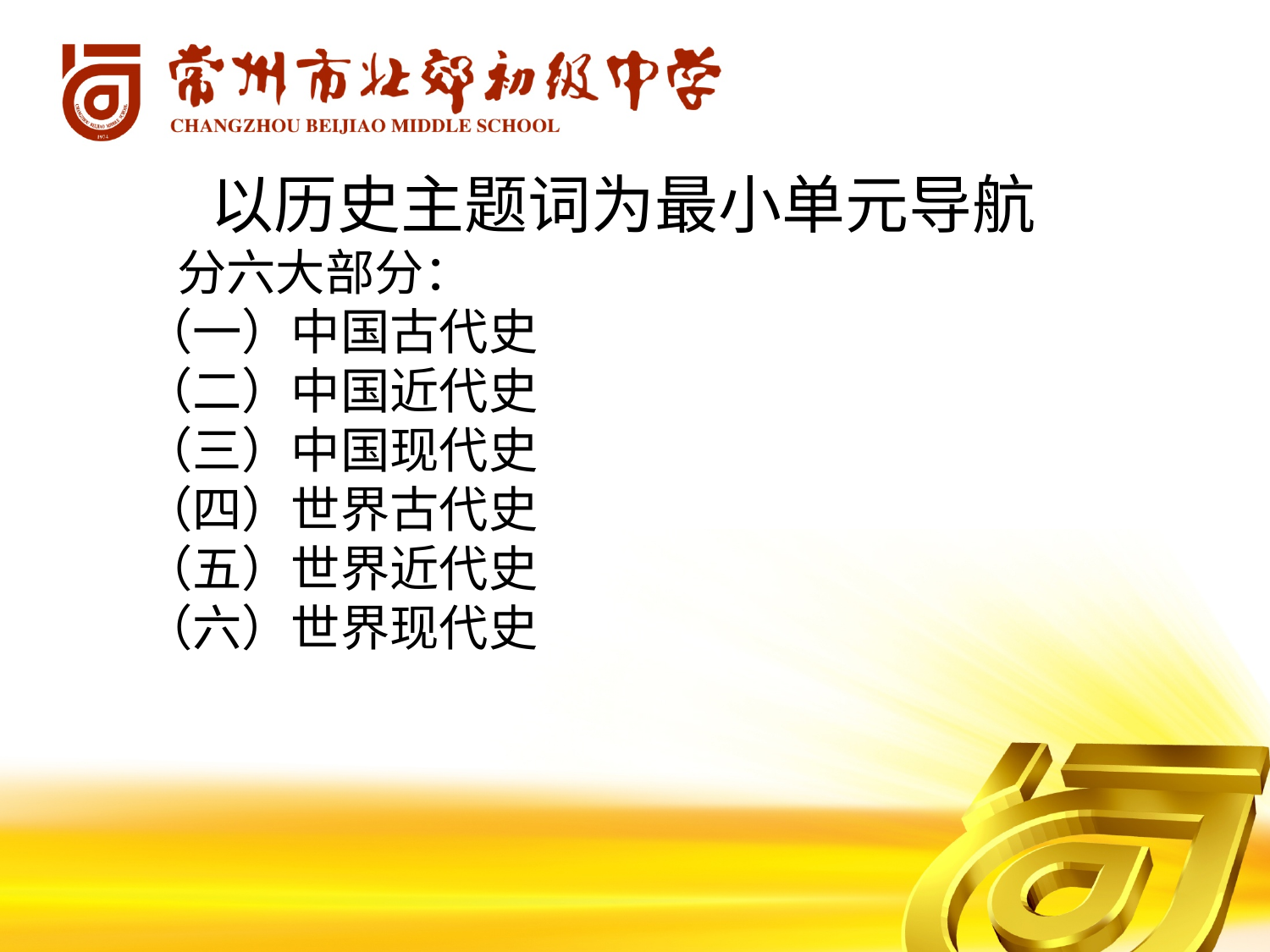

以历史主题词为最小单元导航
  分六大部分：
（一）中国古代史
（二）中国近代史
（三）中国现代史
（四）世界古代史
（五）世界近代史
（六）世界现代史